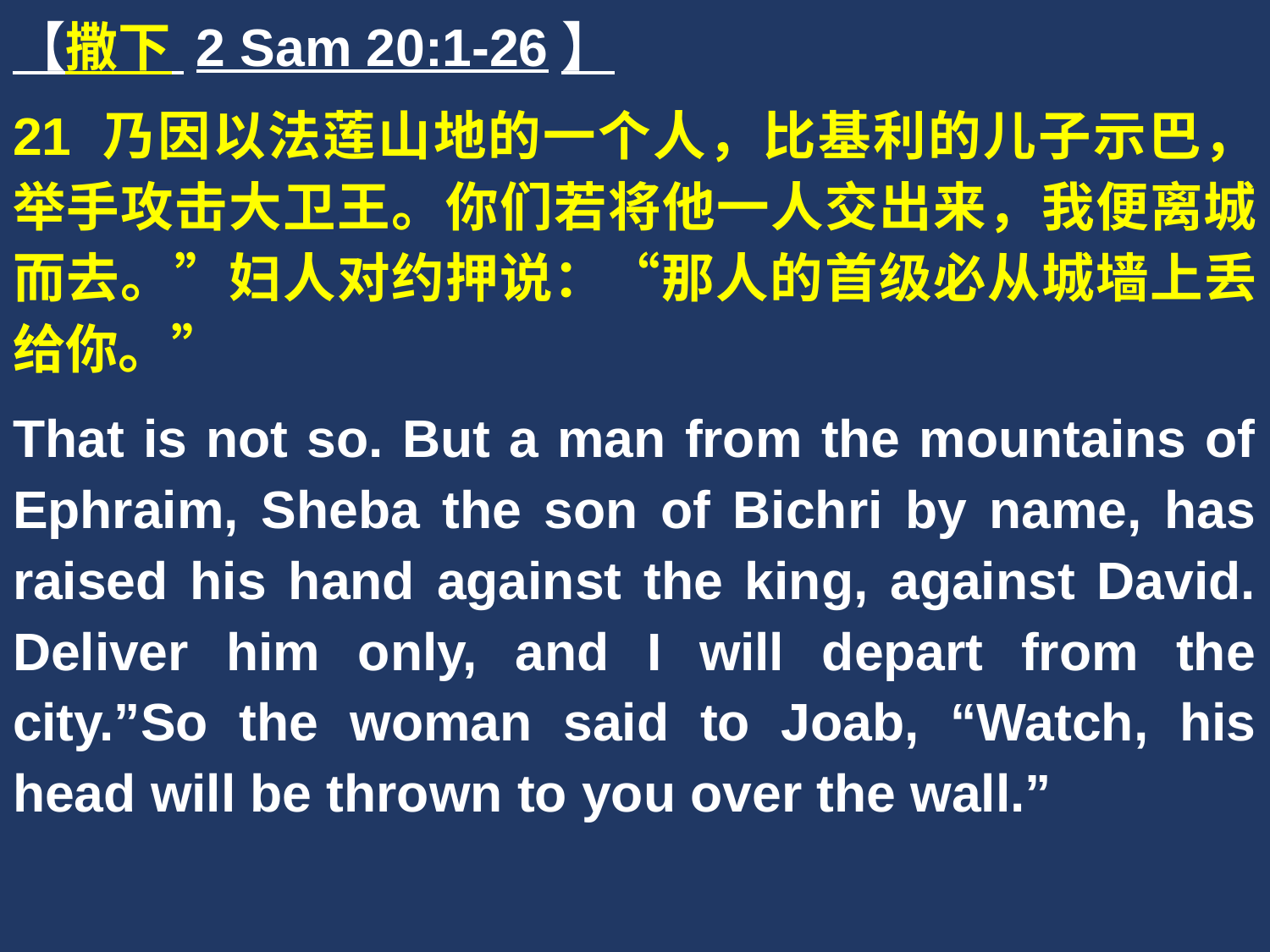

【撒下 2 Sam 20:1-26】
21 乃因以法莲山地的一个人，比基利的儿子示巴，举手攻击大卫王。你们若将他一人交出来，我便离城而去。”妇人对约押说：“那人的首级必从城墙上丢给你。”
That is not so. But a man from the mountains of Ephraim, Sheba the son of Bichri by name, has raised his hand against the king, against David. Deliver him only, and I will depart from the city.”So the woman said to Joab, “Watch, his head will be thrown to you over the wall.”